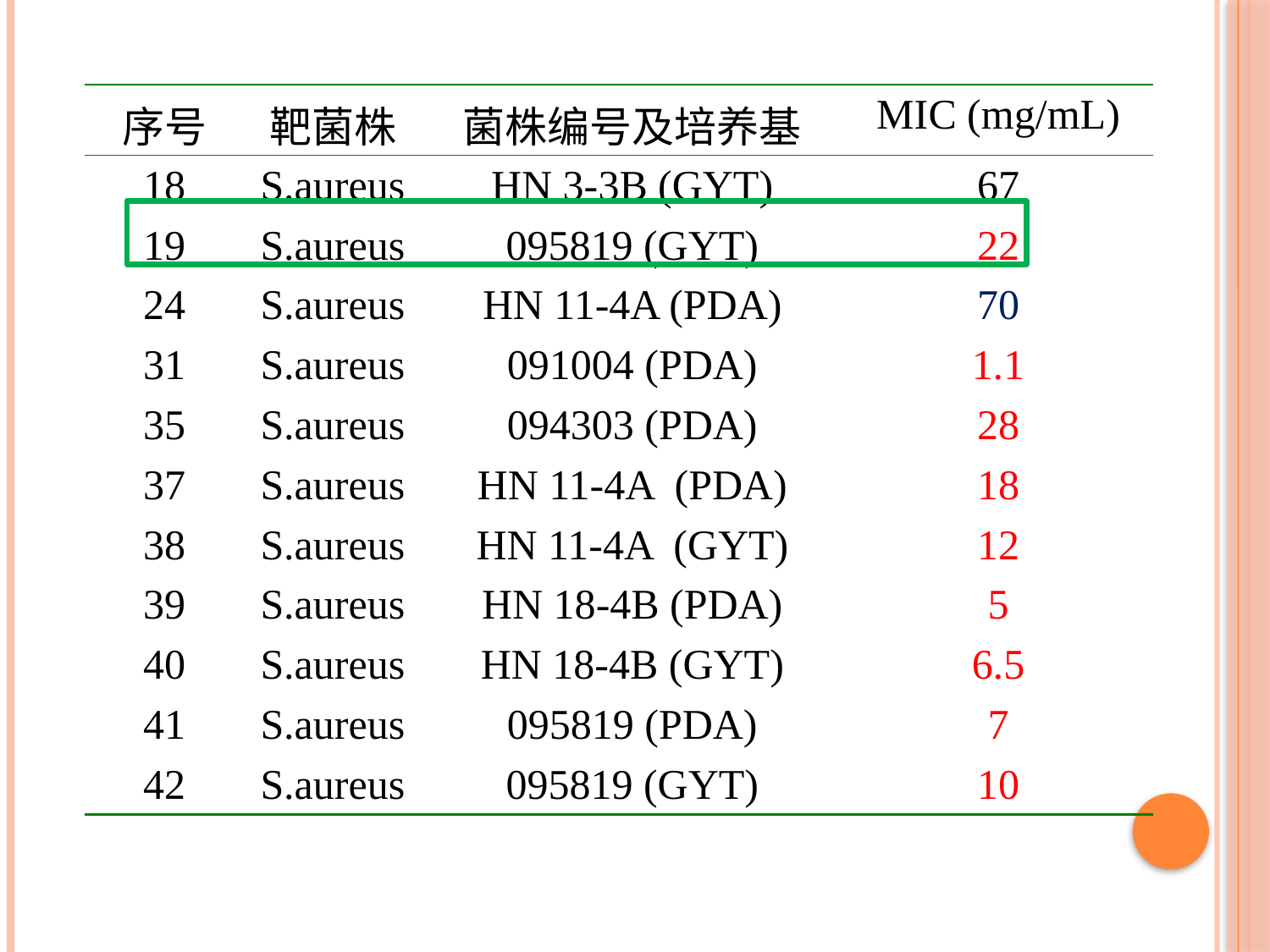

| 序号 | 靶菌株 | 菌株编号及培养基 | MIC (mg/mL) |
| --- | --- | --- | --- |
| 18 | S.aureus | HN 3-3B (GYT) | 67 |
| 19 | S.aureus | 095819 (GYT) | 22 |
| 24 | S.aureus | HN 11-4A (PDA) | 70 |
| 31 | S.aureus | 091004 (PDA) | 1.1 |
| 35 | S.aureus | 094303 (PDA) | 28 |
| 37 | S.aureus | HN 11-4A (PDA) | 18 |
| 38 | S.aureus | HN 11-4A (GYT) | 12 |
| 39 | S.aureus | HN 18-4B (PDA) | 5 |
| 40 | S.aureus | HN 18-4B (GYT) | 6.5 |
| 41 | S.aureus | 095819 (PDA) | 7 |
| 42 | S.aureus | 095819 (GYT) | 10 |